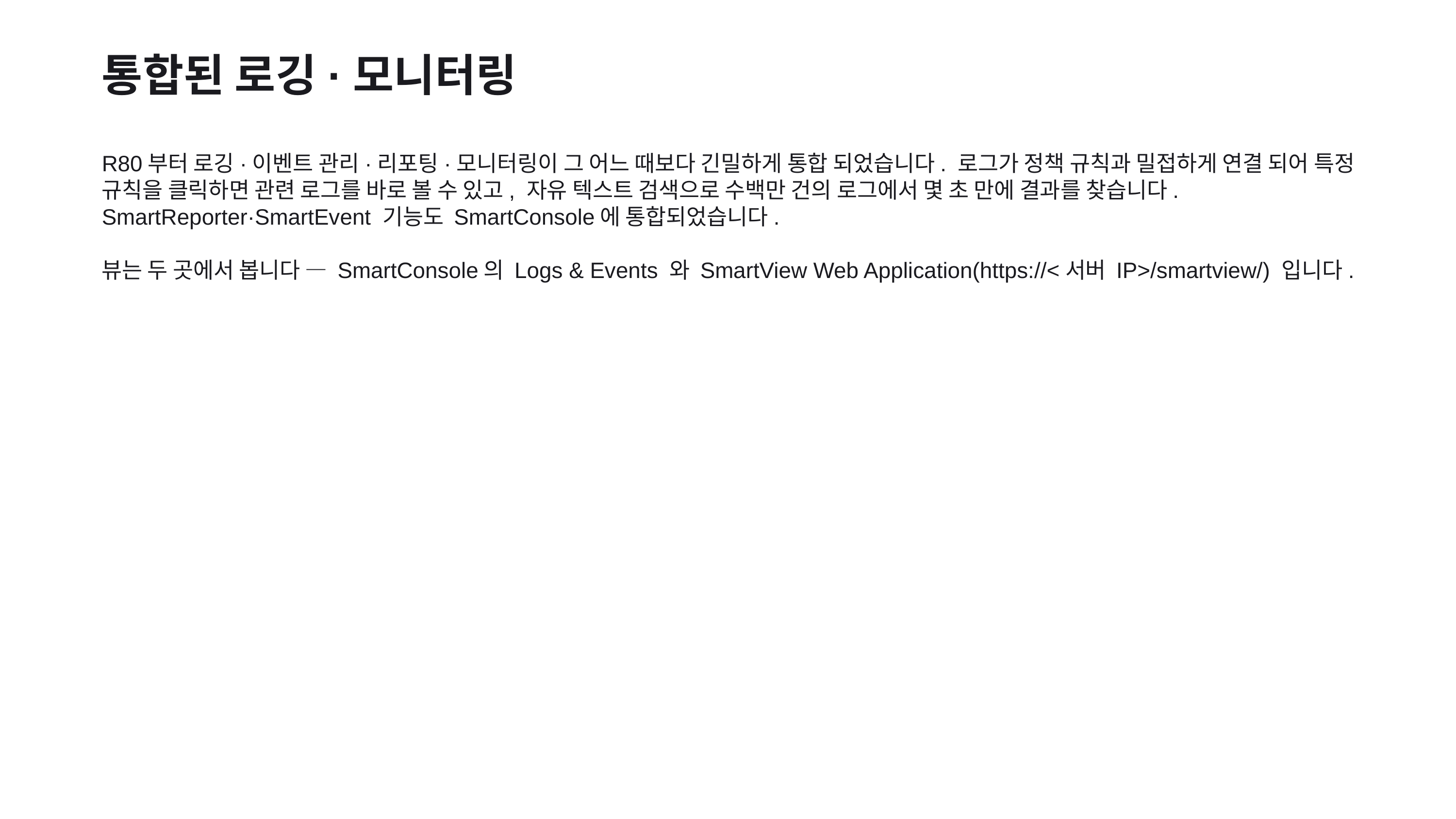

통합된 로깅·모니터링
R80부터 로깅·이벤트 관리·리포팅·모니터링이 그 어느 때보다 긴밀하게 통합 되었습니다. 로그가 정책 규칙과 밀접하게 연결 되어 특정 규칙을 클릭하면 관련 로그를 바로 볼 수 있고, 자유 텍스트 검색으로 수백만 건의 로그에서 몇 초 만에 결과를 찾습니다. SmartReporter·SmartEvent 기능도 SmartConsole에 통합되었습니다.

뷰는 두 곳에서 봅니다 — SmartConsole의 Logs & Events 와 SmartView Web Application(https://<서버 IP>/smartview/) 입니다.